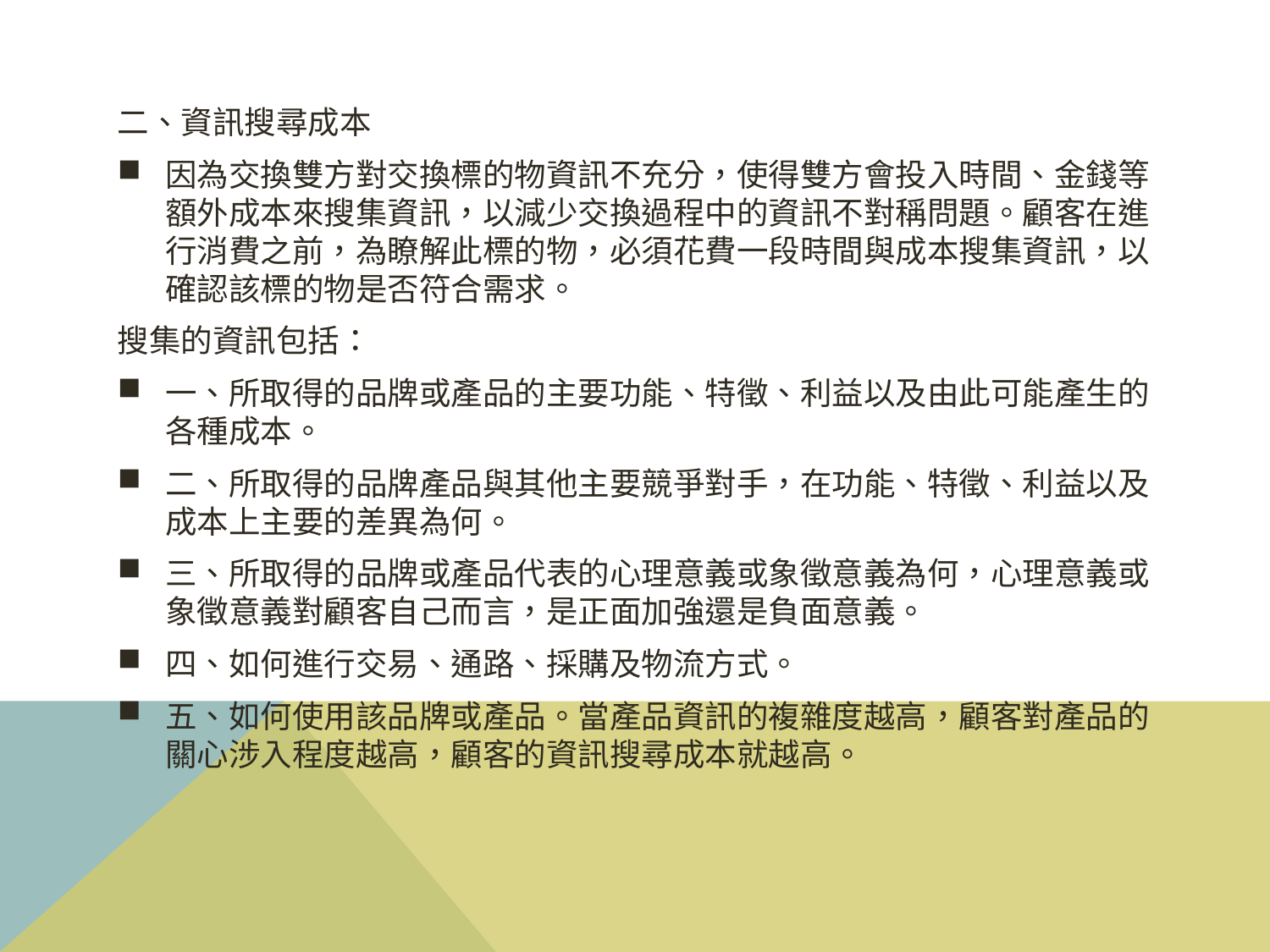

二、資訊搜尋成本
因為交換雙方對交換標的物資訊不充分，使得雙方會投入時間、金錢等額外成本來搜集資訊，以減少交換過程中的資訊不對稱問題。顧客在進行消費之前，為瞭解此標的物，必須花費一段時間與成本搜集資訊，以確認該標的物是否符合需求。
搜集的資訊包括：
一、所取得的品牌或產品的主要功能、特徵、利益以及由此可能產生的各種成本。
二、所取得的品牌產品與其他主要競爭對手，在功能、特徵、利益以及成本上主要的差異為何。
三、所取得的品牌或產品代表的心理意義或象徵意義為何，心理意義或象徵意義對顧客自己而言，是正面加強還是負面意義。
四、如何進行交易、通路、採購及物流方式。
五、如何使用該品牌或產品。當產品資訊的複雜度越高，顧客對產品的關心涉入程度越高，顧客的資訊搜尋成本就越高。